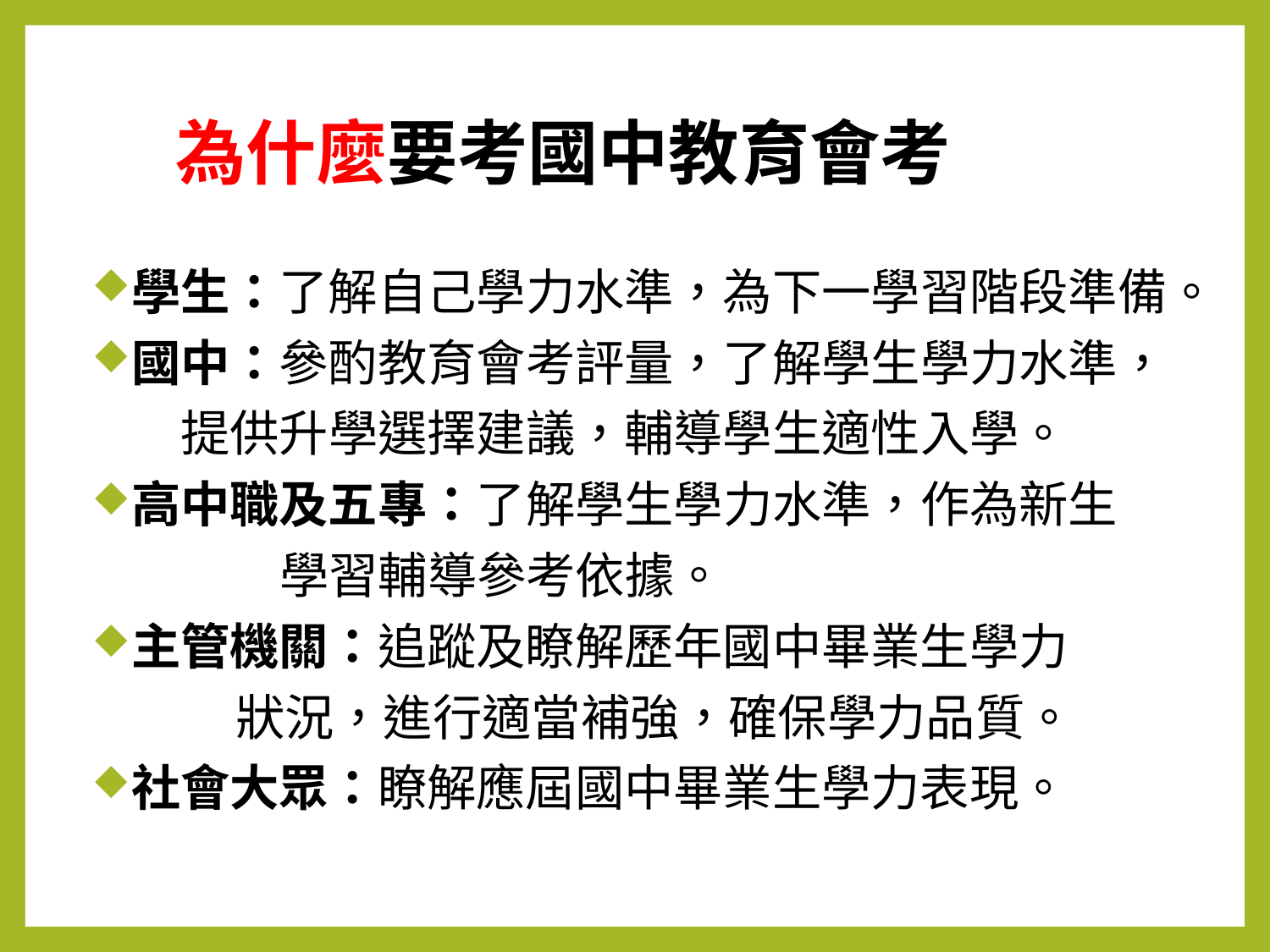

# 為什麼要考國中教育會考
學生：了解自己學力水準，為下一學習階段準備。
國中：參酌教育會考評量，了解學生學力水準，
       提供升學選擇建議，輔導學生適性入學。
高中職及五專：了解學生學力水準，作為新生
                學習輔導參考依據。
主管機關：追蹤及瞭解歷年國中畢業生學力
            狀況，進行適當補強，確保學力品質。
社會大眾：瞭解應屆國中畢業生學力表現。